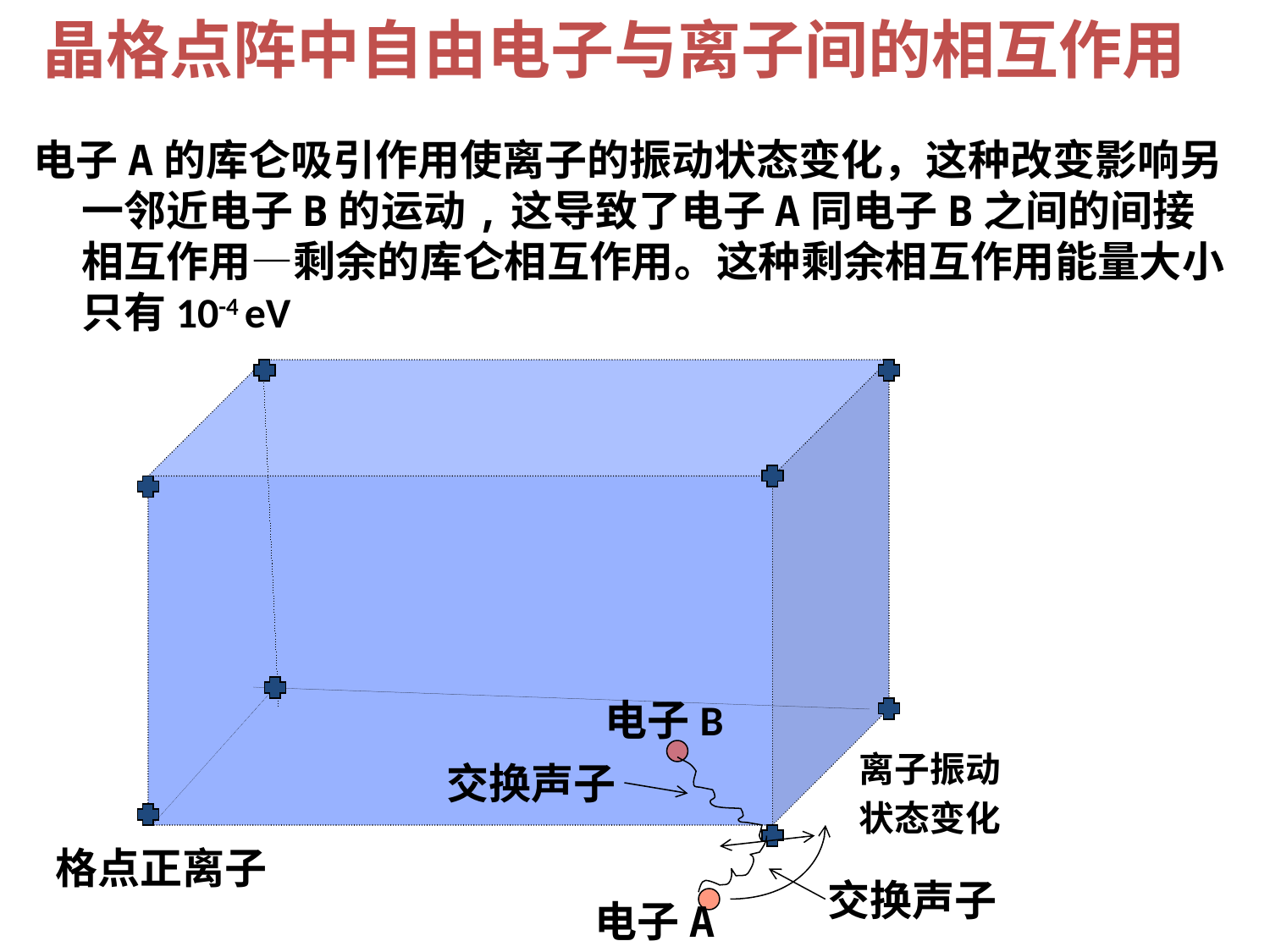

# 晶格点阵中自由电子与离子间的相互作用
电子A的库仑吸引作用使离子的振动状态变化，这种改变影响另一邻近电子B的运动,这导致了电子A同电子B之间的间接相互作用—剩余的库仑相互作用。这种剩余相互作用能量大小只有10-4 eV

电子B

离子振动
状态变化
交换声子

格点正离子

交换声子

电子A